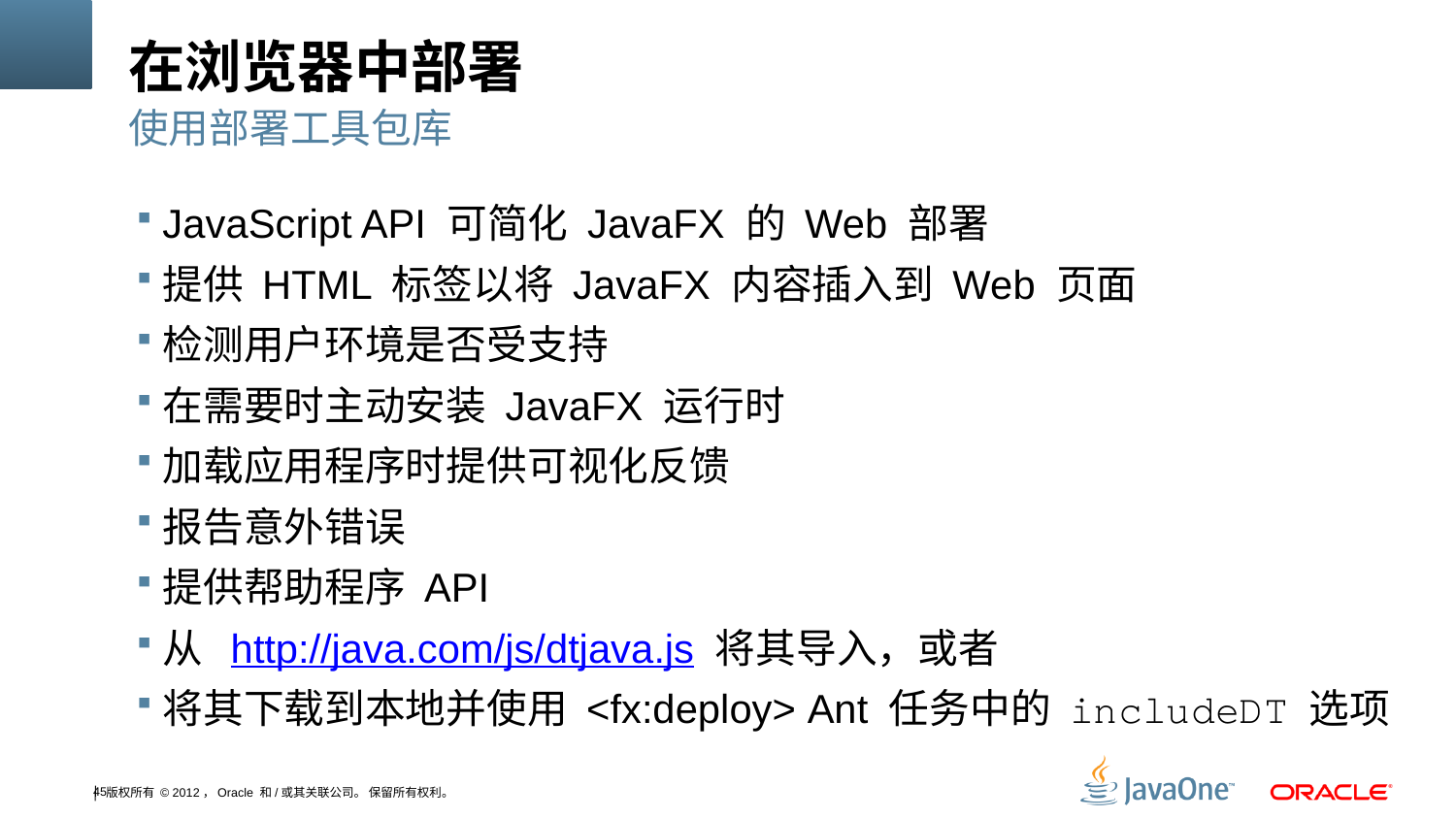

# 在浏览器中部署
使用部署工具包库
JavaScript API 可简化 JavaFX 的 Web 部署
提供 HTML 标签以将 JavaFX 内容插入到 Web 页面
检测用户环境是否受支持
在需要时主动安装 JavaFX 运行时
加载应用程序时提供可视化反馈
报告意外错误
提供帮助程序 API
从  http://java.com/js/dtjava.js 将其导入，或者
将其下载到本地并使用 <fx:deploy> Ant 任务中的 includeDT 选项